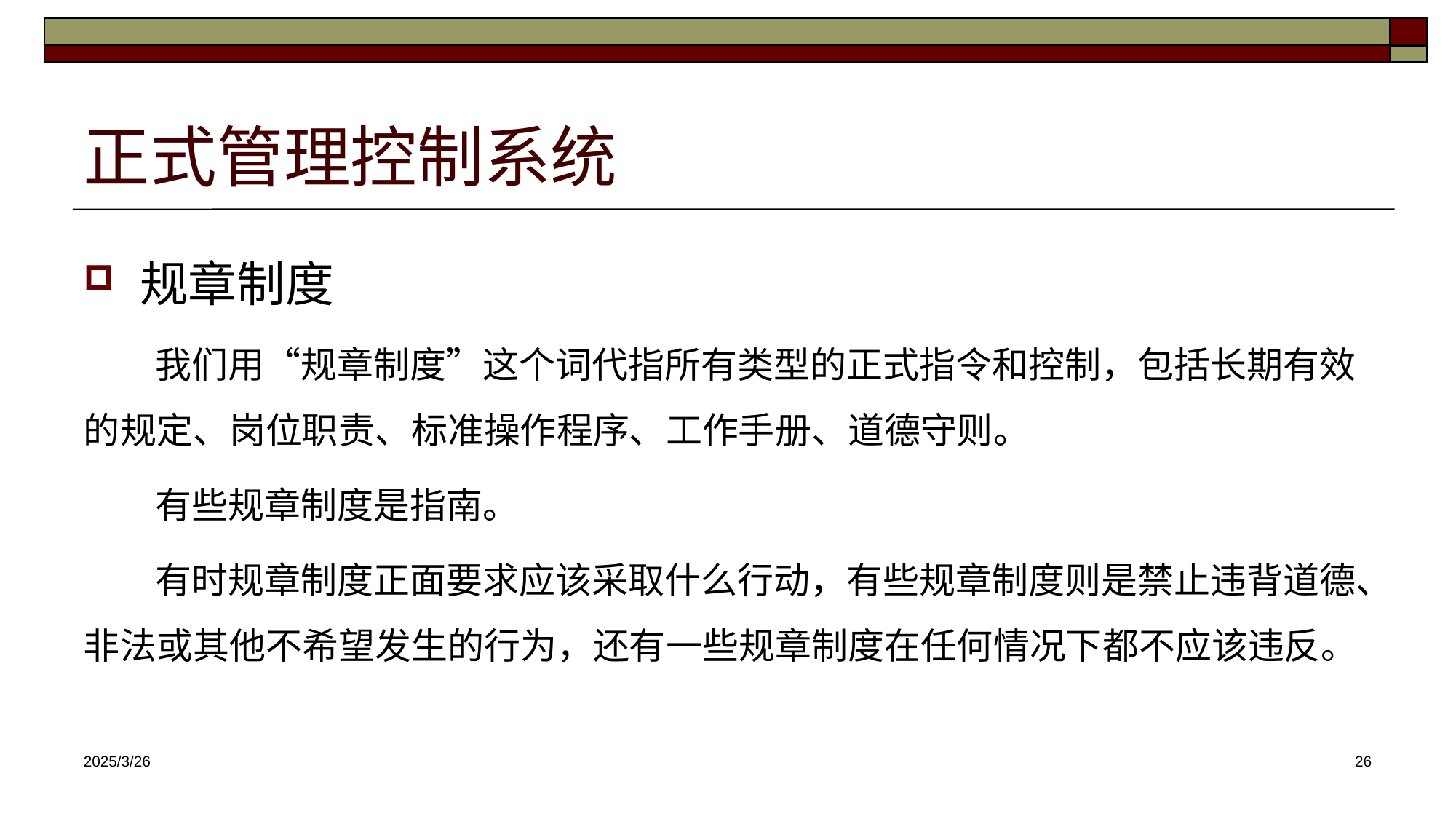

# 正式管理控制系统
规章制度
 我们用“规章制度”这个词代指所有类型的正式指令和控制，包括长期有效的规定、岗位职责、标准操作程序、工作手册、道德守则。
 有些规章制度是指南。
 有时规章制度正面要求应该采取什么行动，有些规章制度则是禁止违背道德、非法或其他不希望发生的行为，还有一些规章制度在任何情况下都不应该违反。

2025/3/26
26